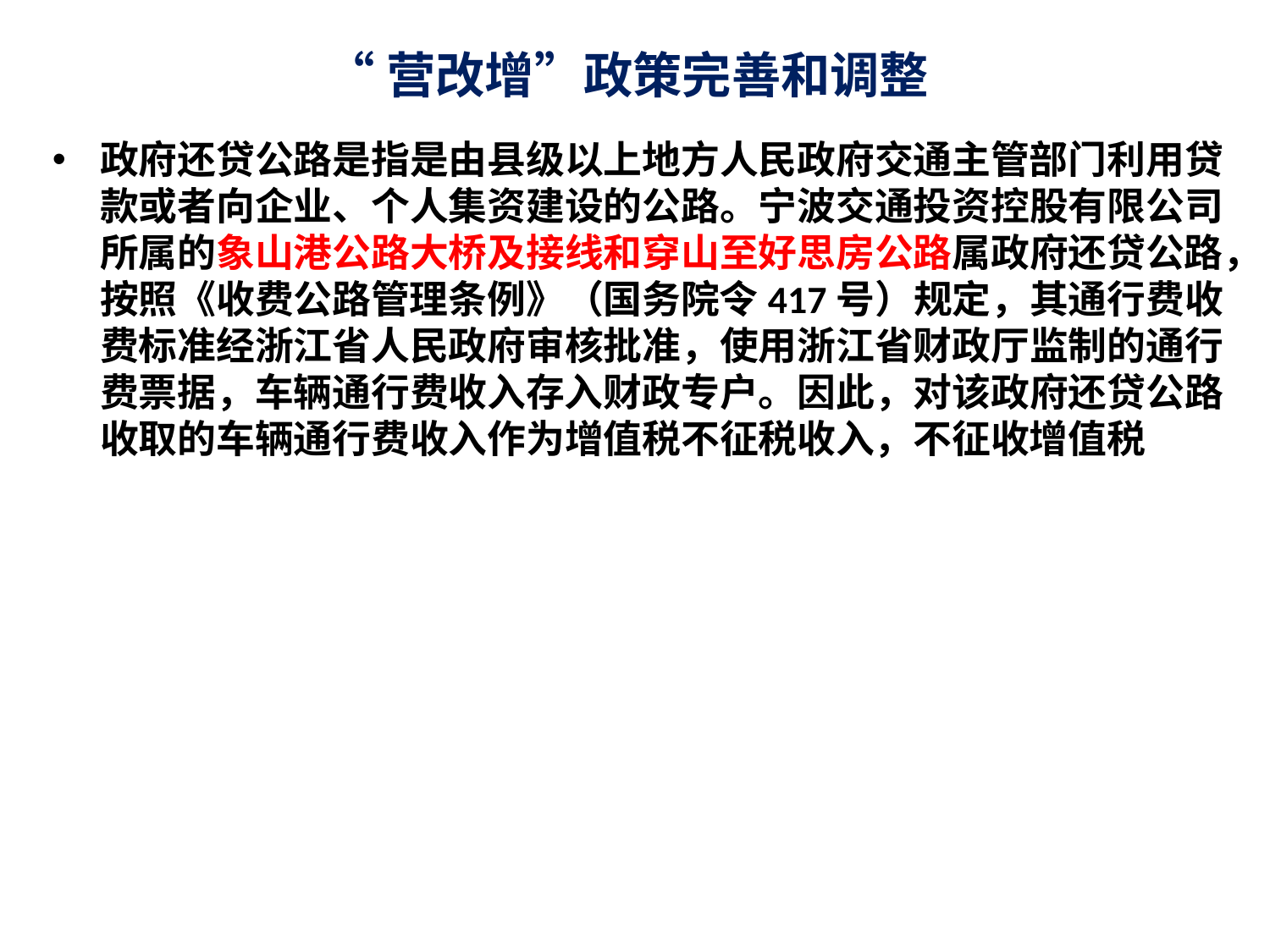

# “营改增”政策完善和调整
政府还贷公路是指是由县级以上地方人民政府交通主管部门利用贷款或者向企业、个人集资建设的公路。宁波交通投资控股有限公司所属的象山港公路大桥及接线和穿山至好思房公路属政府还贷公路，按照《收费公路管理条例》（国务院令417号）规定，其通行费收费标准经浙江省人民政府审核批准，使用浙江省财政厅监制的通行费票据，车辆通行费收入存入财政专户。因此，对该政府还贷公路收取的车辆通行费收入作为增值税不征税收入，不征收增值税